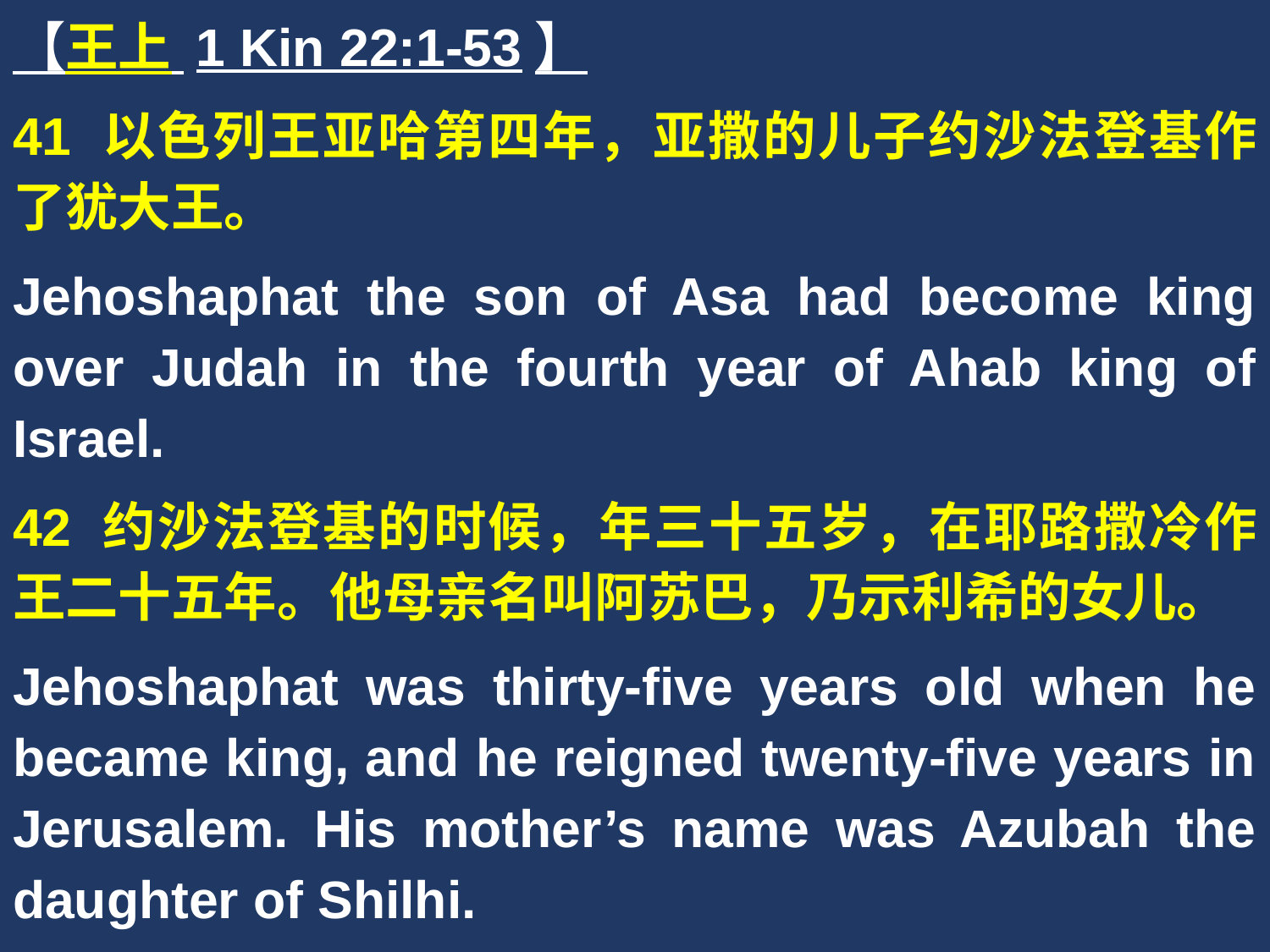

【王上 1 Kin 22:1-53】
41 以色列王亚哈第四年，亚撒的儿子约沙法登基作了犹大王。
Jehoshaphat the son of Asa had become king over Judah in the fourth year of Ahab king of Israel.
42 约沙法登基的时候，年三十五岁，在耶路撒冷作王二十五年。他母亲名叫阿苏巴，乃示利希的女儿。
Jehoshaphat was thirty-five years old when he became king, and he reigned twenty-five years in Jerusalem. His mother’s name was Azubah the daughter of Shilhi.